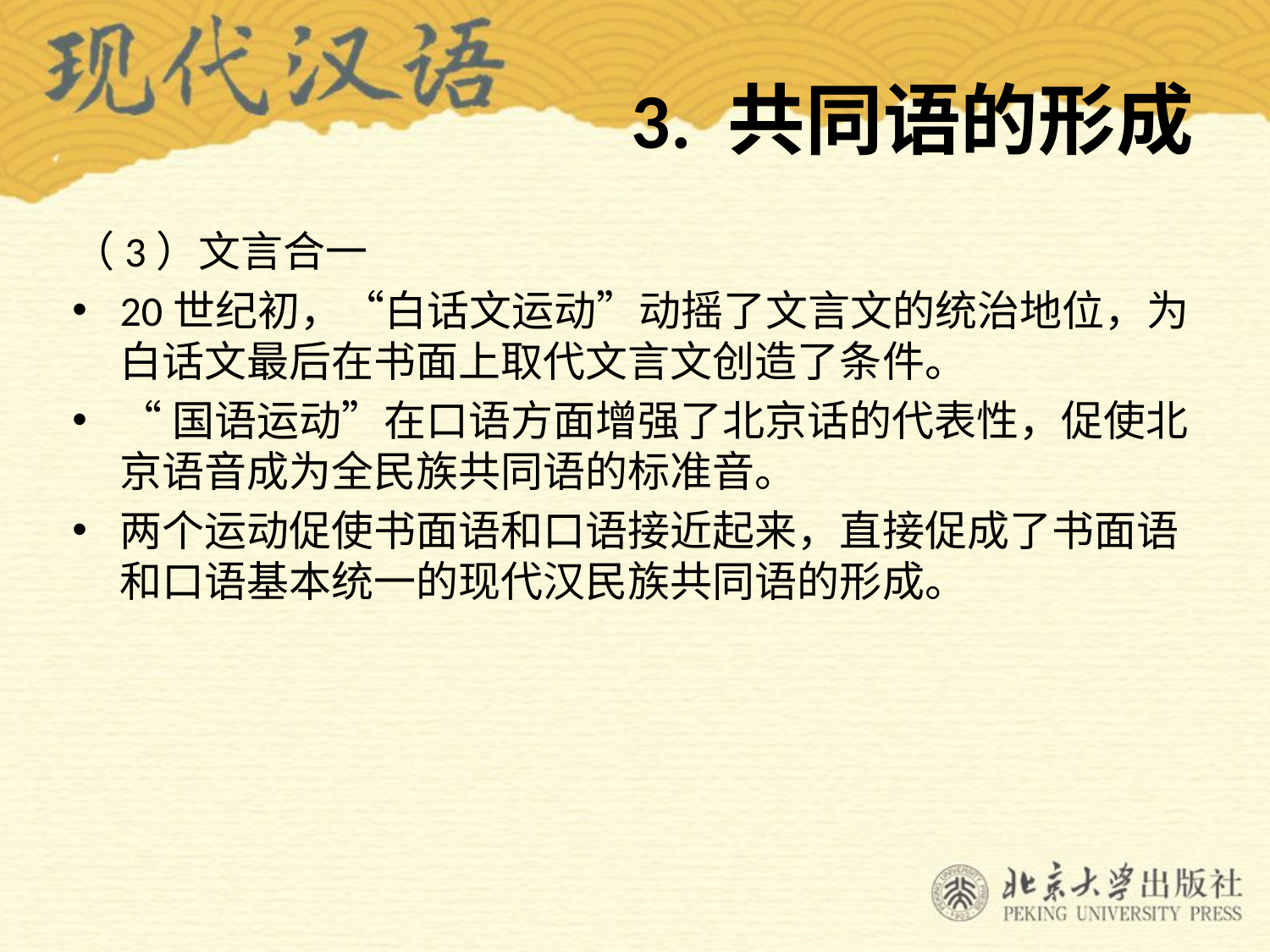

# 3. 共同语的形成
（3）文言合一
20世纪初，“白话文运动”动摇了文言文的统治地位，为白话文最后在书面上取代文言文创造了条件。
“国语运动”在口语方面增强了北京话的代表性，促使北京语音成为全民族共同语的标准音。
两个运动促使书面语和口语接近起来，直接促成了书面语和口语基本统一的现代汉民族共同语的形成。